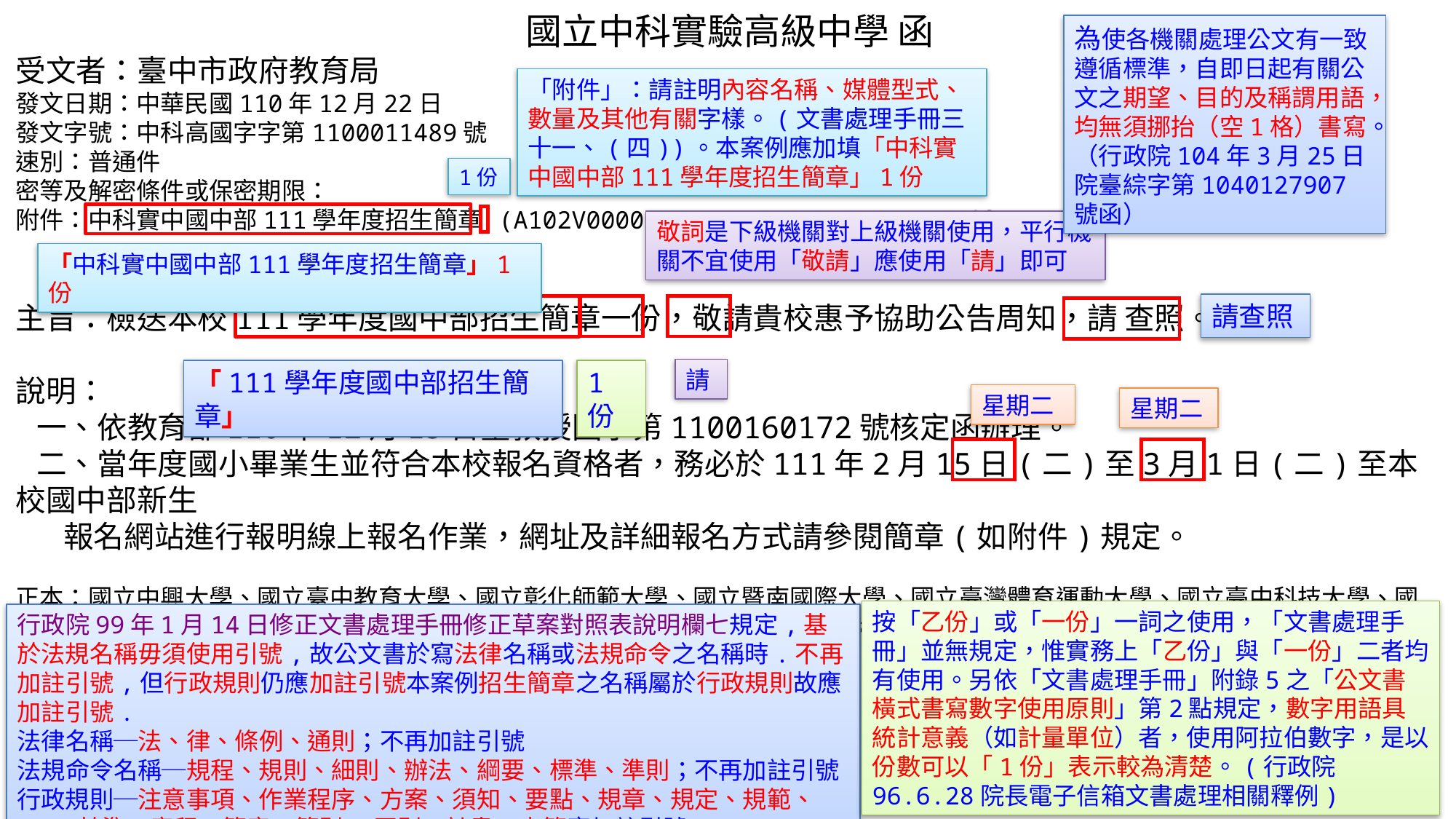

國立中科實驗高級中學 函
受文者：臺中市政府教育局
發文日期：中華民國110年12月22日
發文字號：中科高國字字第1100011489號
速別：普通件
密等及解密條件或保密期限：
附件：中科實中國中部111學年度招生簡章  (A102V0000U_1100011489_ATTACH1.pdf)

主旨：檢送本校111學年度國中部招生簡章一份，敬請貴校惠予協助公告周知，請 查照。

說明：
  一、依教育部110年12月15日臺教授國字第1100160172號核定函辦理。
  二、當年度國小畢業生並符合本校報名資格者，務必於111年2月15日(二)至3月1日(二)至本校國中部新生
      報名網站進行報明線上報名作業，網址及詳細報名方式請參閱簡章(如附件)規定。

正本：國立中興大學、國立臺中教育大學、國立彰化師範大學、國立暨南國際大學、國立臺灣體育運動大學、國立臺中科技大學、國
      立勤益科技大學、國立虎尾科技大學、國立雲林科技大學、逢甲大學、靜宜大學、東海大學、朝陽科技大學、弘光科技大學
副本：

為使各機關處理公文有一致遵循標準，自即日起有關公文之期望、目的及稱謂用語，均無須挪抬（空1格）書寫。（行政院104年3月25日院臺綜字第1040127907號函）
「附件」：請註明內容名稱、媒體型式、數量及其他有關字樣。(文書處理手冊三十一、(四))。本案例應加填「中科實中國中部111學年度招生簡章」1份
1份

敬詞是下級機關對上級機關使用，平行機關不宜使用「敬請」應使用「請」即可
「中科實中國中部111學年度招生簡章」1份
請查照

請
「111學年度國中部招生簡章」
1份
星期二
星期二

按「乙份」或「一份」一詞之使用，「文書處理手冊」並無規定，惟實務上「乙份」與「一份」二者均有使用。另依「文書處理手冊」附錄5之「公文書橫式書寫數字使用原則」第2點規定，數字用語具統計意義（如計量單位）者，使用阿拉伯數字，是以份數可以「1份」表示較為清楚。(行政院96.6.28院長電子信箱文書處理相關釋例)
行政院99年1月14日修正文書處理手冊修正草案對照表說明欄七規定,基於法規名稱毋須使用引號,故公文書於寫法律名稱或法規命令之名稱時.不再加註引號,但行政規則仍應加註引號本案例招生簡章之名稱屬於行政規則故應加註引號.
法律名稱─法、律、條例、通則；不再加註引號
法規命令名稱─規程、規則、細則、辦法、綱要、標準、準則；不再加註引號
行政規則─注意事項、作業程序、方案、須知、要點、規章、規定、規範、
          基準、章程、簡章、簡則、 原則、計畫、表等應加註引號